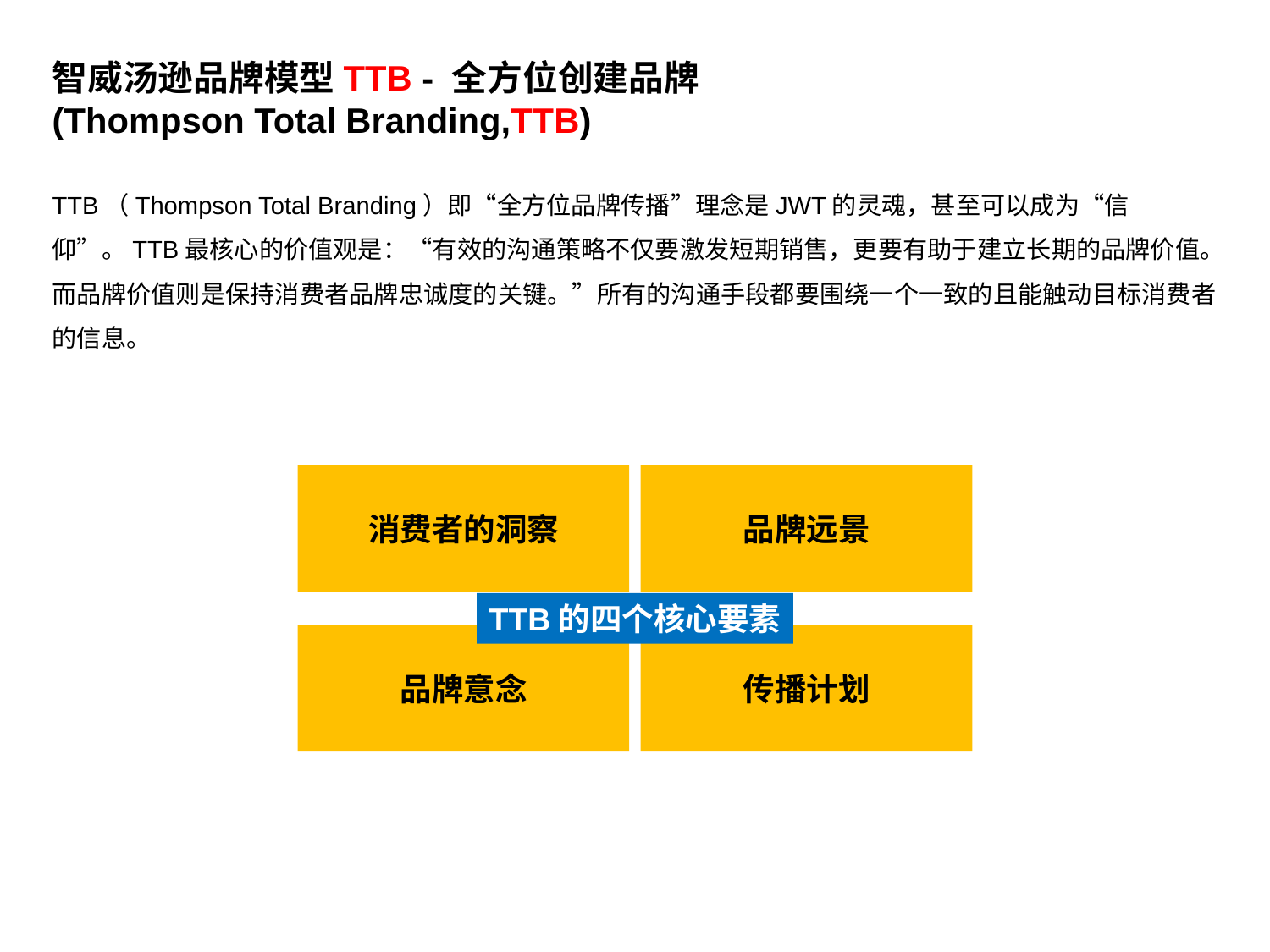

智威汤逊品牌模型TTB - 全方位创建品牌
(Thompson Total Branding,TTB)
TTB（Thompson Total Branding）即“全方位品牌传播”理念是JWT的灵魂，甚至可以成为“信仰”。TTB最核心的价值观是：“有效的沟通策略不仅要激发短期销售，更要有助于建立长期的品牌价值。而品牌价值则是保持消费者品牌忠诚度的关键。”所有的沟通手段都要围绕一个一致的且能触动目标消费者的信息。

消费者的洞察

品牌远景

传播计划

品牌意念

TTB的四个核心要素